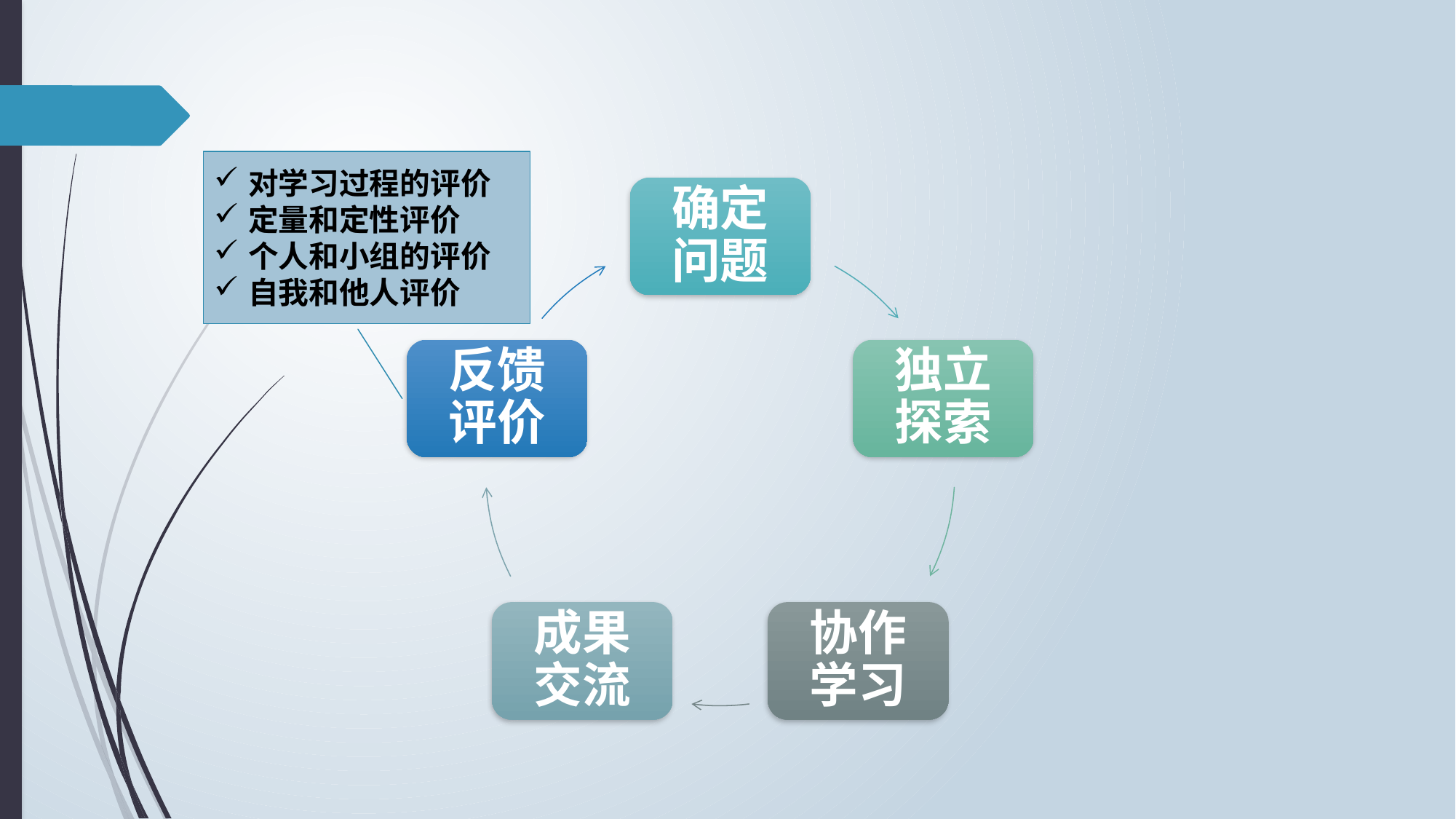

对学习过程的评价
定量和定性评价
个人和小组的评价
自我和他人评价
确定问题

反馈评价
独立探索
成果交流
协作学习